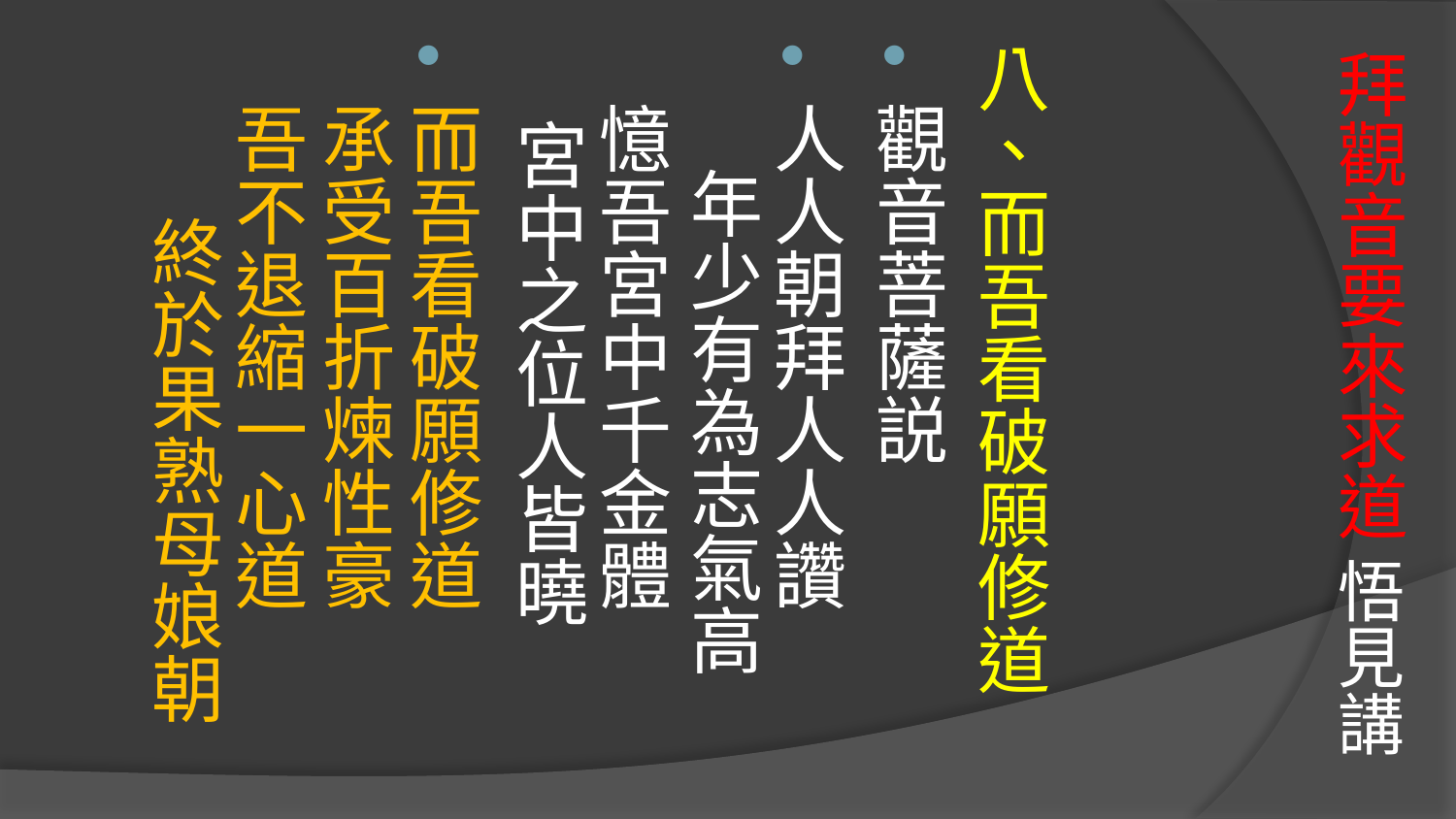

# 拜觀音要來求道 悟見講
八、而吾看破願修道
觀音菩薩説
人人朝拜人人讚               年少有為志氣高
憶吾宮中千金體            宮中之位人皆曉
而吾看破願修道           承受百折煉性豪
吾不退縮一心道                  終於果熟母娘朝